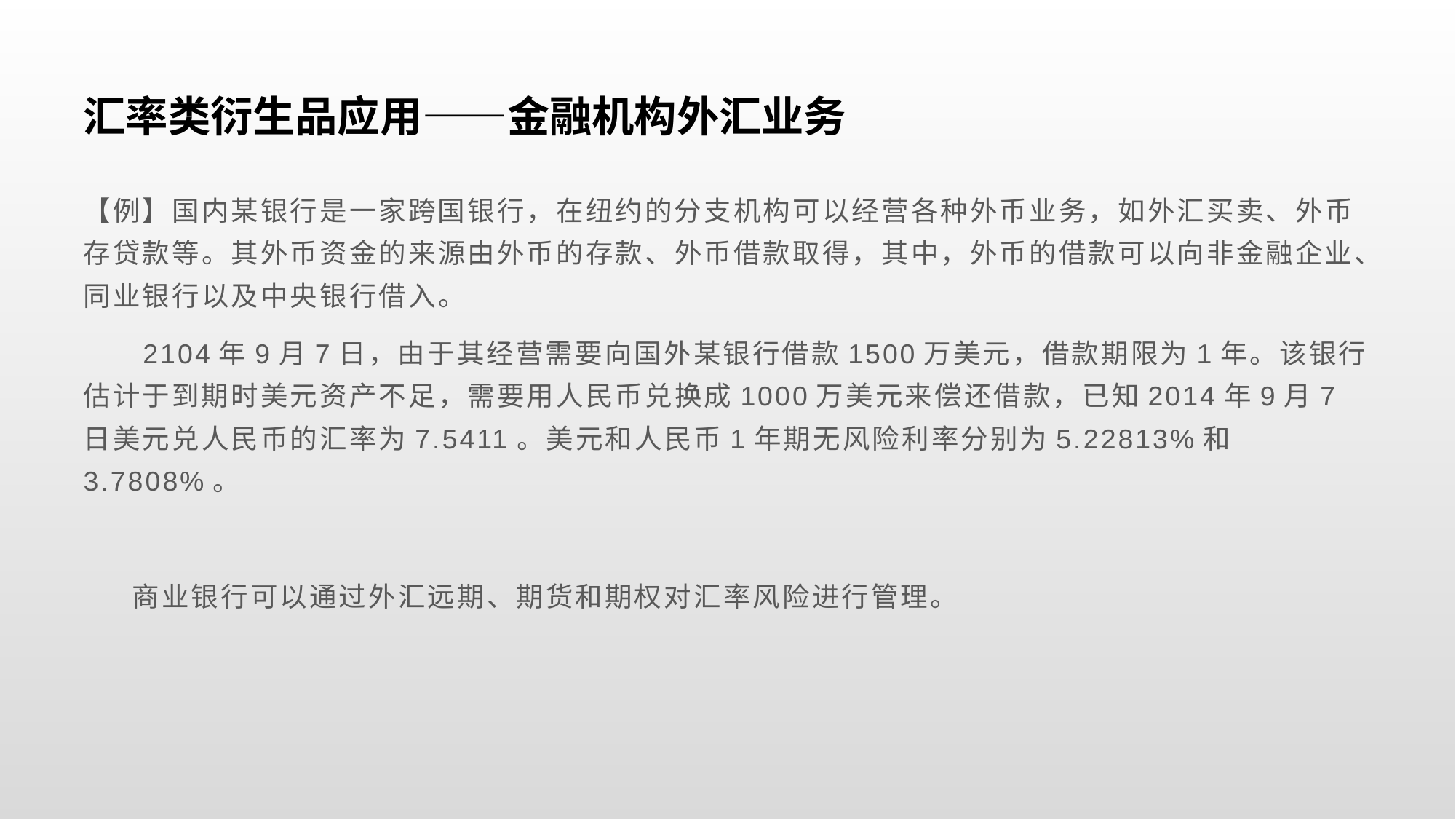

# 汇率类衍生品应用——金融机构外汇业务
【例】国内某银行是一家跨国银行，在纽约的分支机构可以经营各种外币业务，如外汇买卖、外币存贷款等。其外币资金的来源由外币的存款、外币借款取得，其中，外币的借款可以向非金融企业、同业银行以及中央银行借入。
      2104年9月7日，由于其经营需要向国外某银行借款1500万美元，借款期限为1年。该银行估计于到期时美元资产不足，需要用人民币兑换成1000万美元来偿还借款，已知2014年9月7日美元兑人民币的汇率为7.5411。美元和人民币1年期无风险利率分别为5.22813%和3.7808%。

     商业银行可以通过外汇远期、期货和期权对汇率风险进行管理。